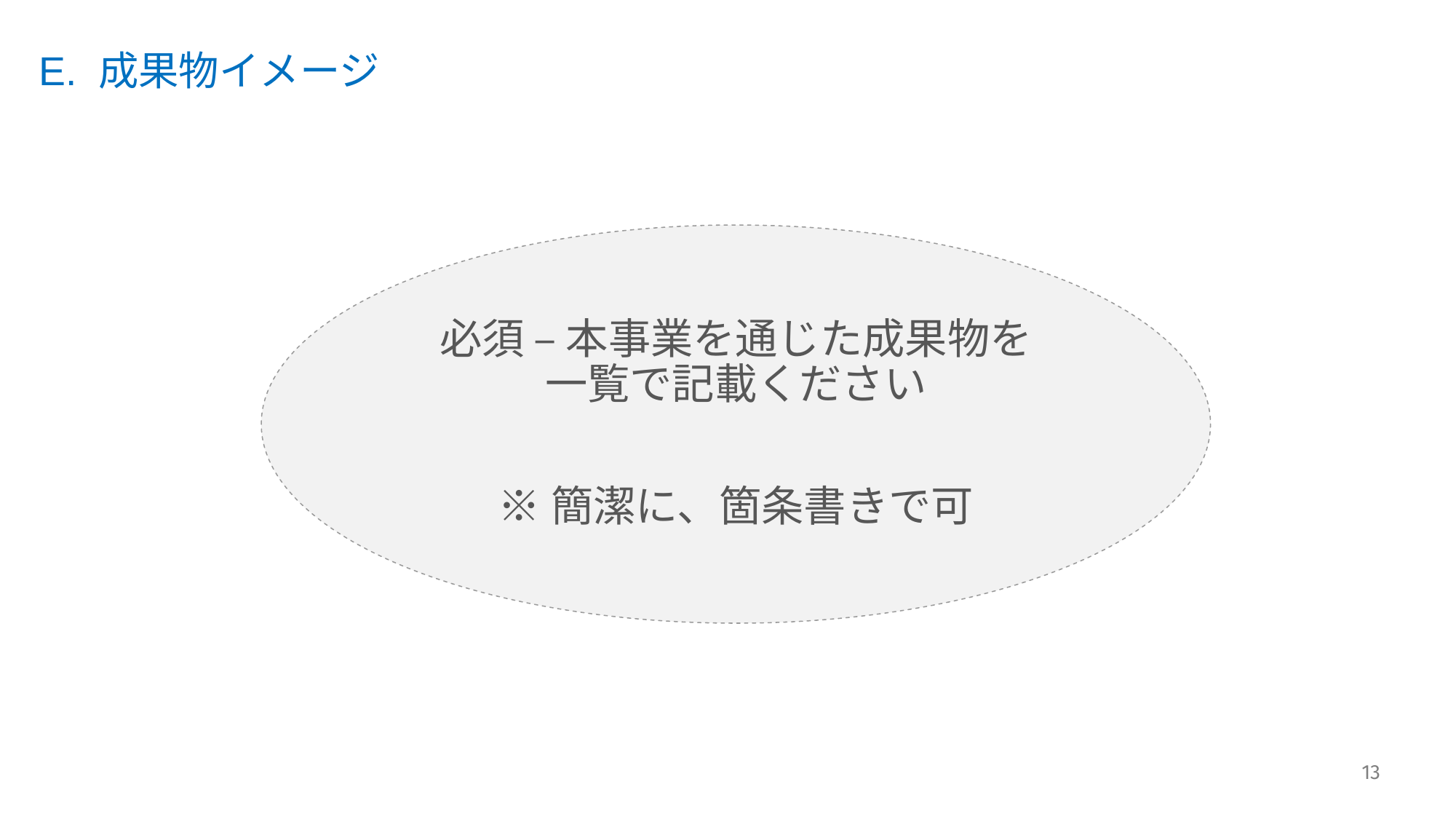

E. 成果物イメージ
必須 – 本事業を通じた成果物を
一覧で記載ください

※簡潔に、箇条書きで可